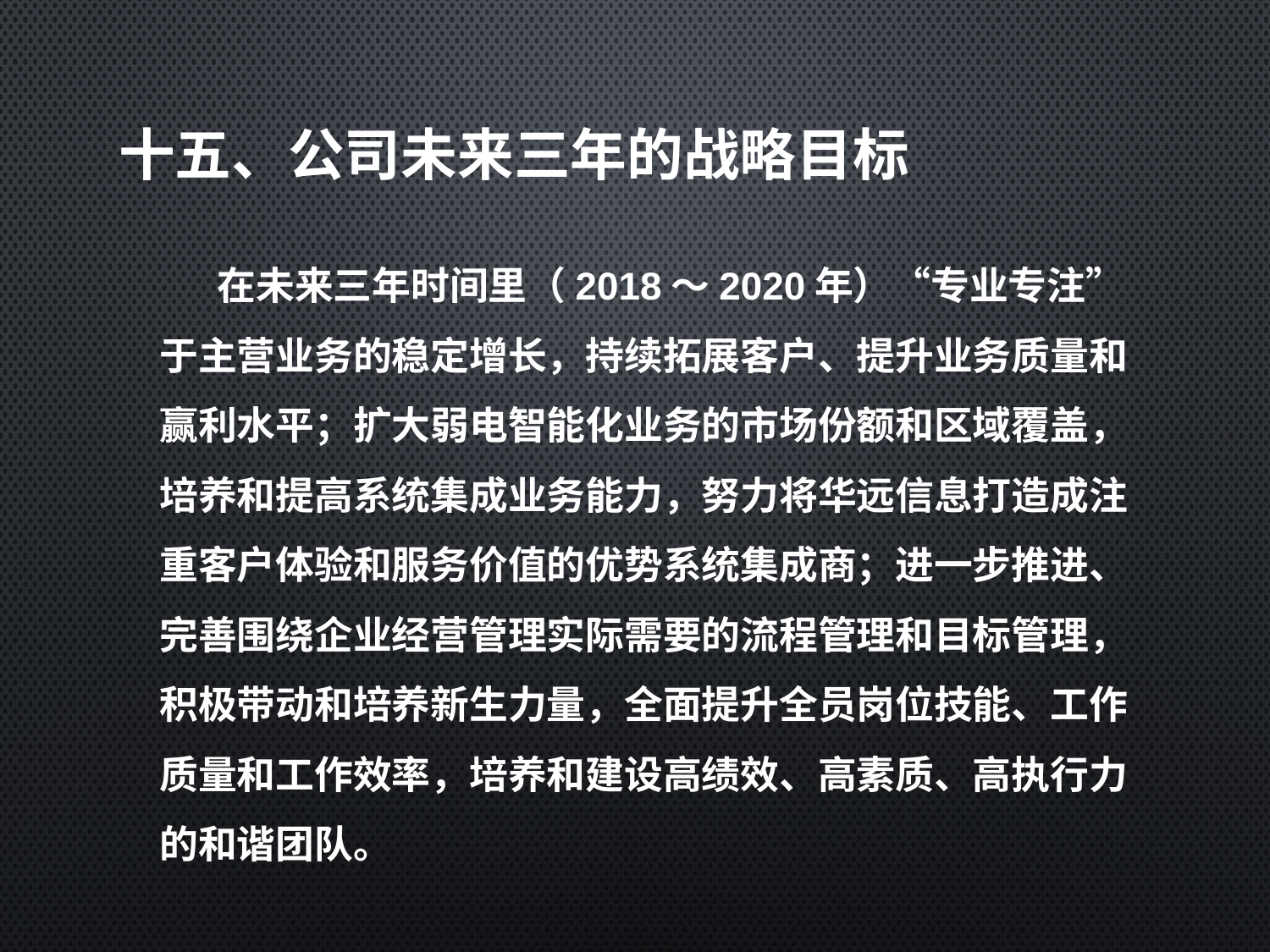

# 十五、公司未来三年的战略目标
       在未来三年时间里（2018～2020年）“专业专注”于主营业务的稳定增长，持续拓展客户、提升业务质量和赢利水平；扩大弱电智能化业务的市场份额和区域覆盖，培养和提高系统集成业务能力，努力将华远信息打造成注重客户体验和服务价值的优势系统集成商；进一步推进、完善围绕企业经营管理实际需要的流程管理和目标管理，积极带动和培养新生力量，全面提升全员岗位技能、工作质量和工作效率，培养和建设高绩效、高素质、高执行力的和谐团队。